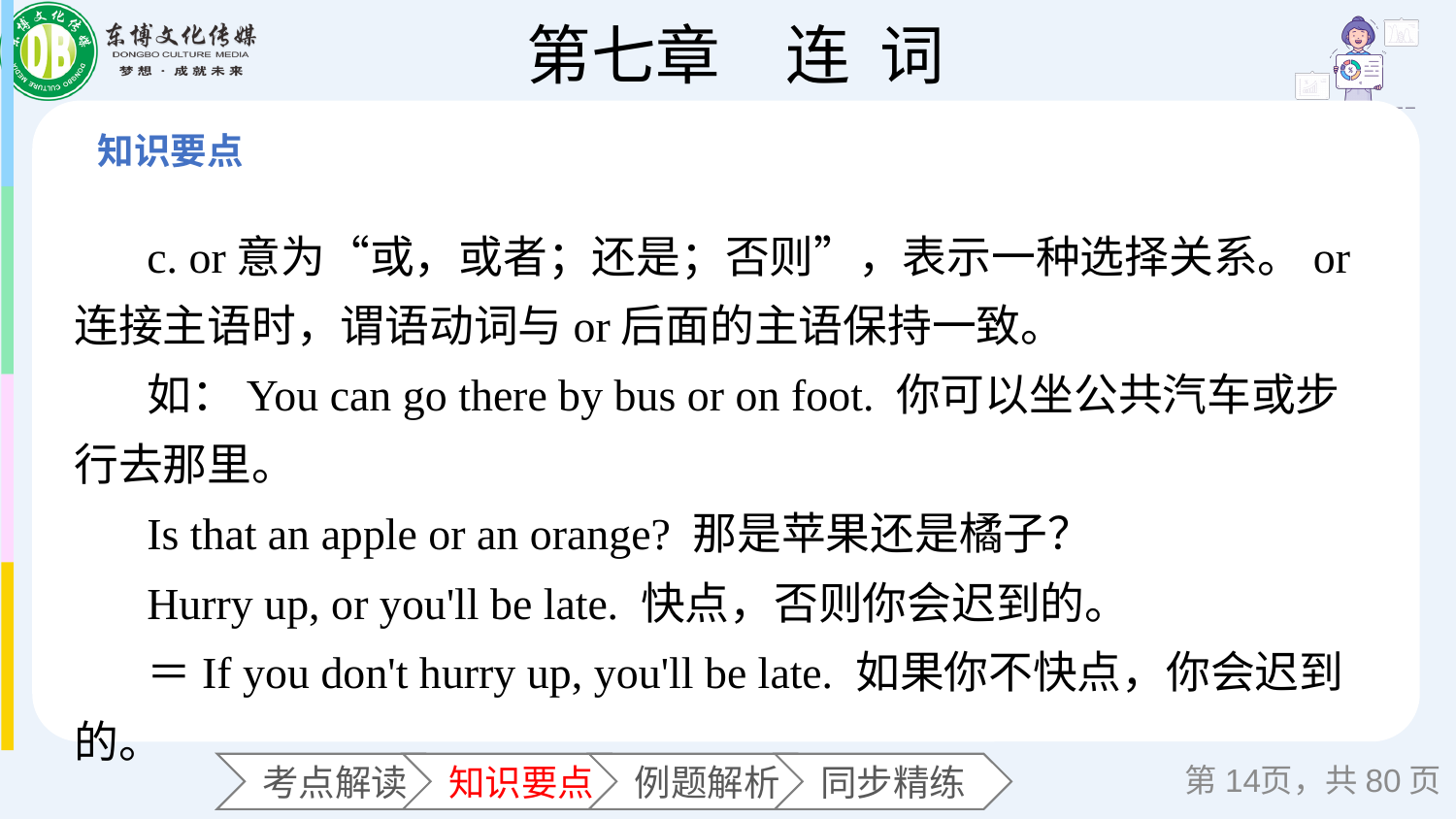

c. or意为“或，或者；还是；否则”，表示一种选择关系。or连接主语时，谓语动词与or后面的主语保持一致。
如：You can go there by bus or on foot. 你可以坐公共汽车或步行去那里。
Is that an apple or an orange? 那是苹果还是橘子？
Hurry up, or you'll be late. 快点，否则你会迟到的。
＝If you don't hurry up, you'll be late. 如果你不快点，你会迟到的。
第14页，共80页